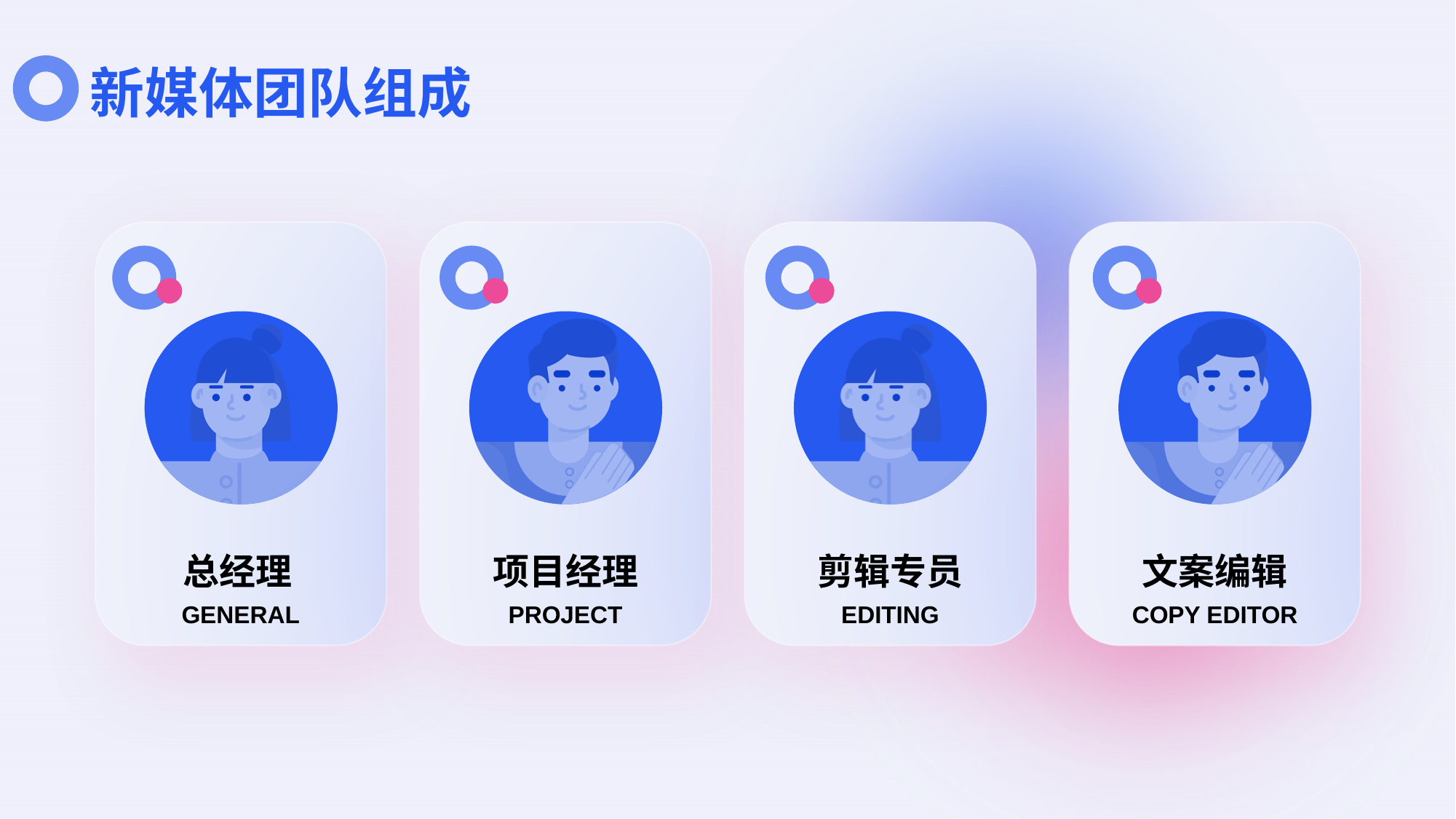

# 新媒体团队组成

总经理
GENERAL

项目经理
PROJECT

剪辑专员
EDITING

文案编辑
COPY EDITOR